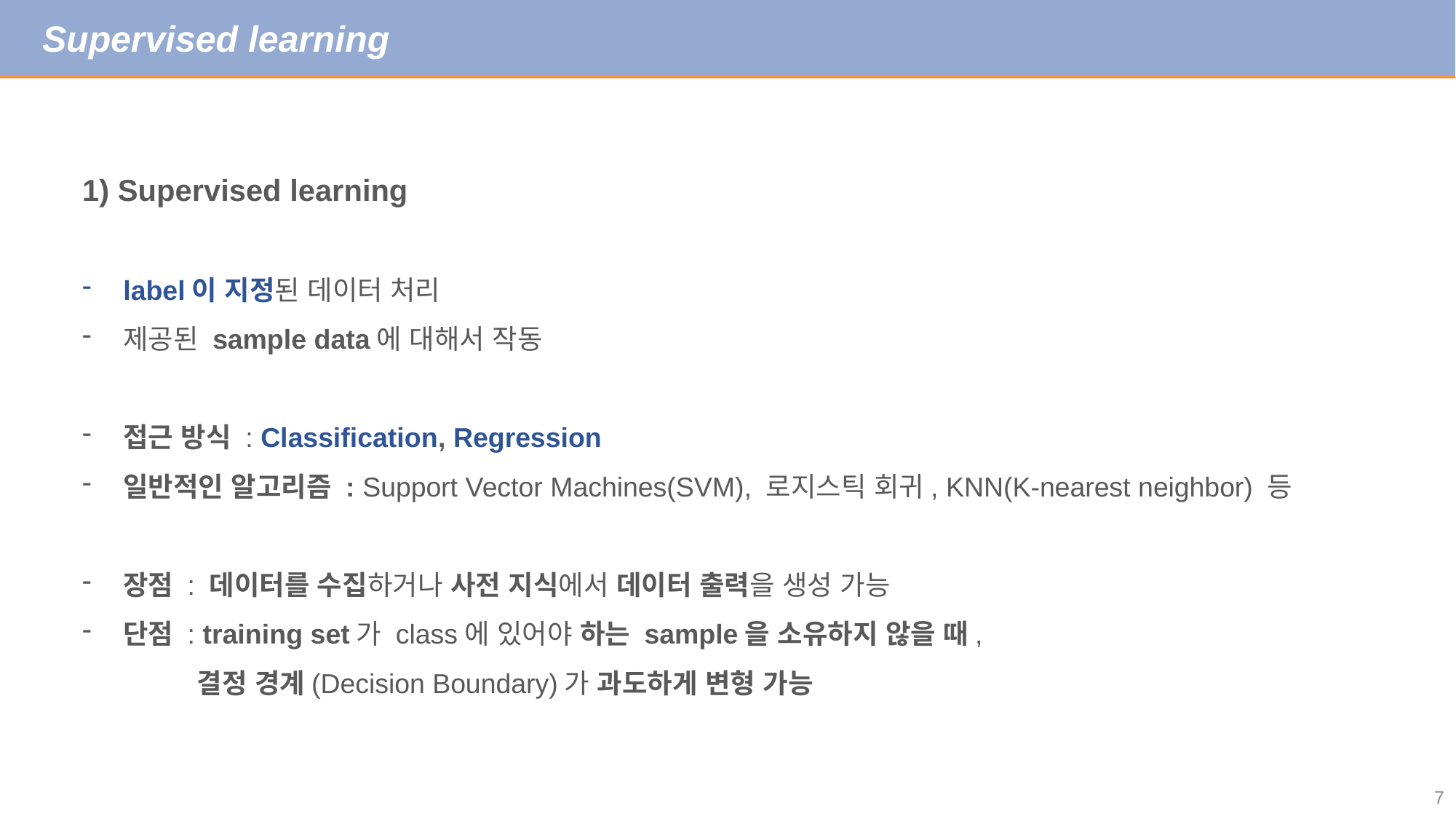

Supervised learning
1) Supervised learning

label이 지정된 데이터 처리
제공된 sample data에 대해서 작동

접근 방식 : Classification, Regression
일반적인 알고리즘 : Support Vector Machines(SVM), 로지스틱 회귀, KNN(K-nearest neighbor) 등

장점 : 데이터를 수집하거나 사전 지식에서 데이터 출력을 생성 가능
단점 : training set가 class에 있어야 하는 sample을 소유하지 않을 때,
       결정 경계(Decision Boundary)가 과도하게 변형 가능
7